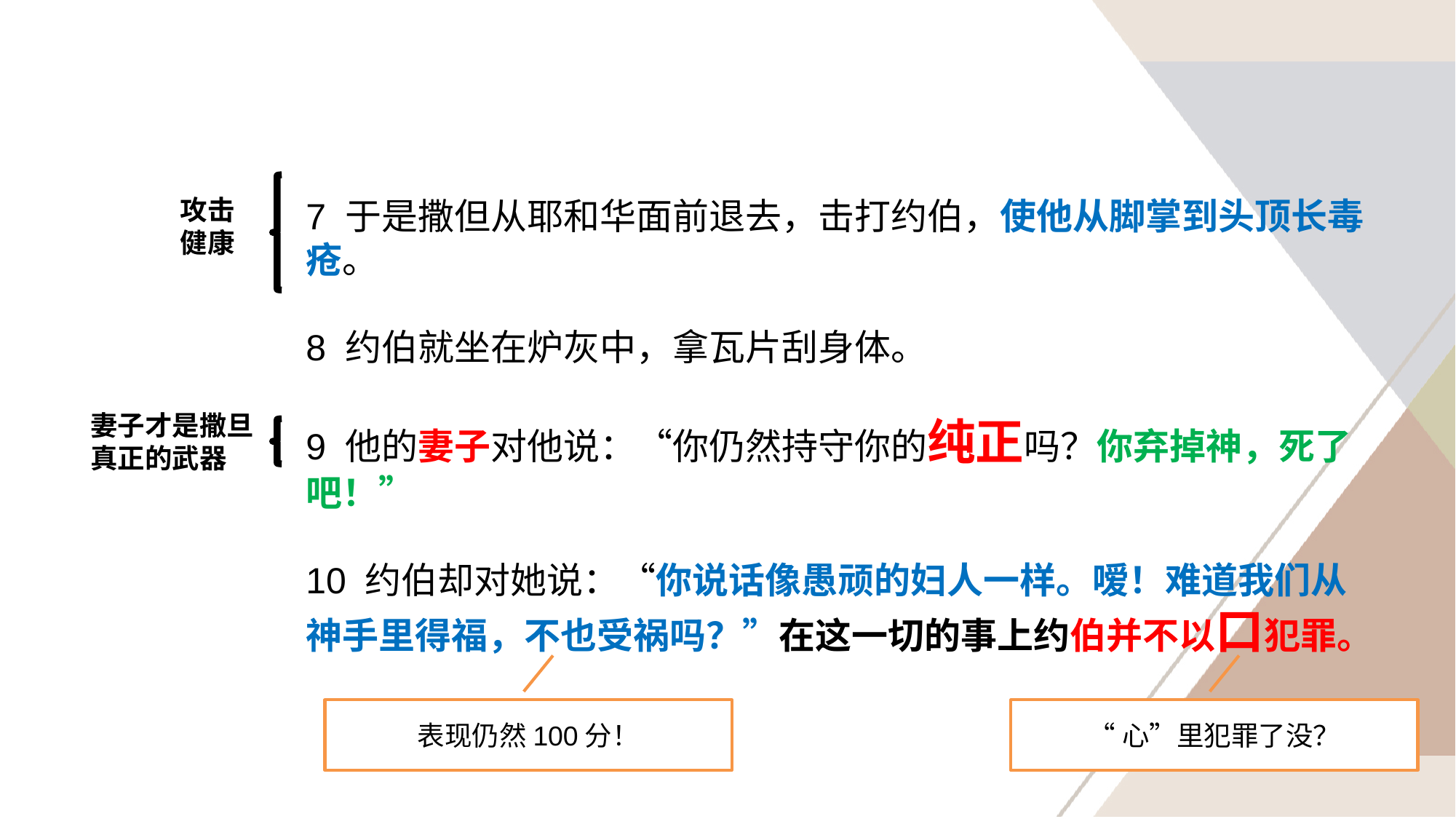

攻击健康
7 于是撒但从耶和华面前退去，击打约伯，使他从脚掌到头顶长毒疮。

8 约伯就坐在炉灰中，拿瓦片刮身体。

9 他的妻子对他说：“你仍然持守你的纯正吗？你弃掉神，死了吧！”

10 约伯却对她说：“你说话像愚顽的妇人一样。嗳！难道我们从神手里得福，不也受祸吗？”在这一切的事上约伯并不以口犯罪。
妻子才是撒旦真正的武器

表现仍然100分！
“心”里犯罪了没？